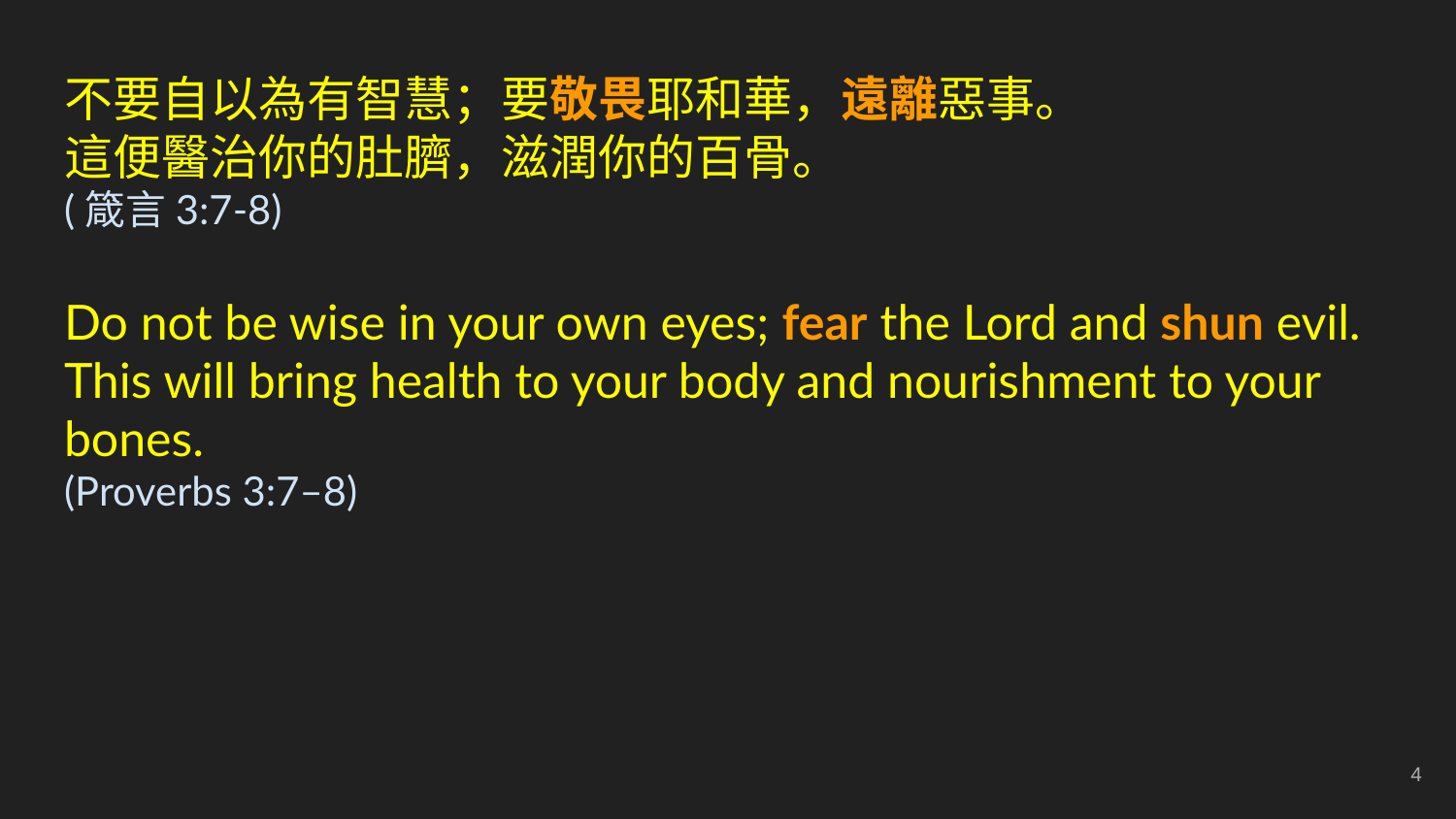

不要自以為有智慧；要敬畏耶和華，遠離惡事。
這便醫治你的肚臍，滋潤你的百骨。
(箴言3:7-8)

Do not be wise in your own eyes; fear the Lord and shun evil.
This will bring health to your body and nourishment to your bones.
(Proverbs 3:7–8)

4